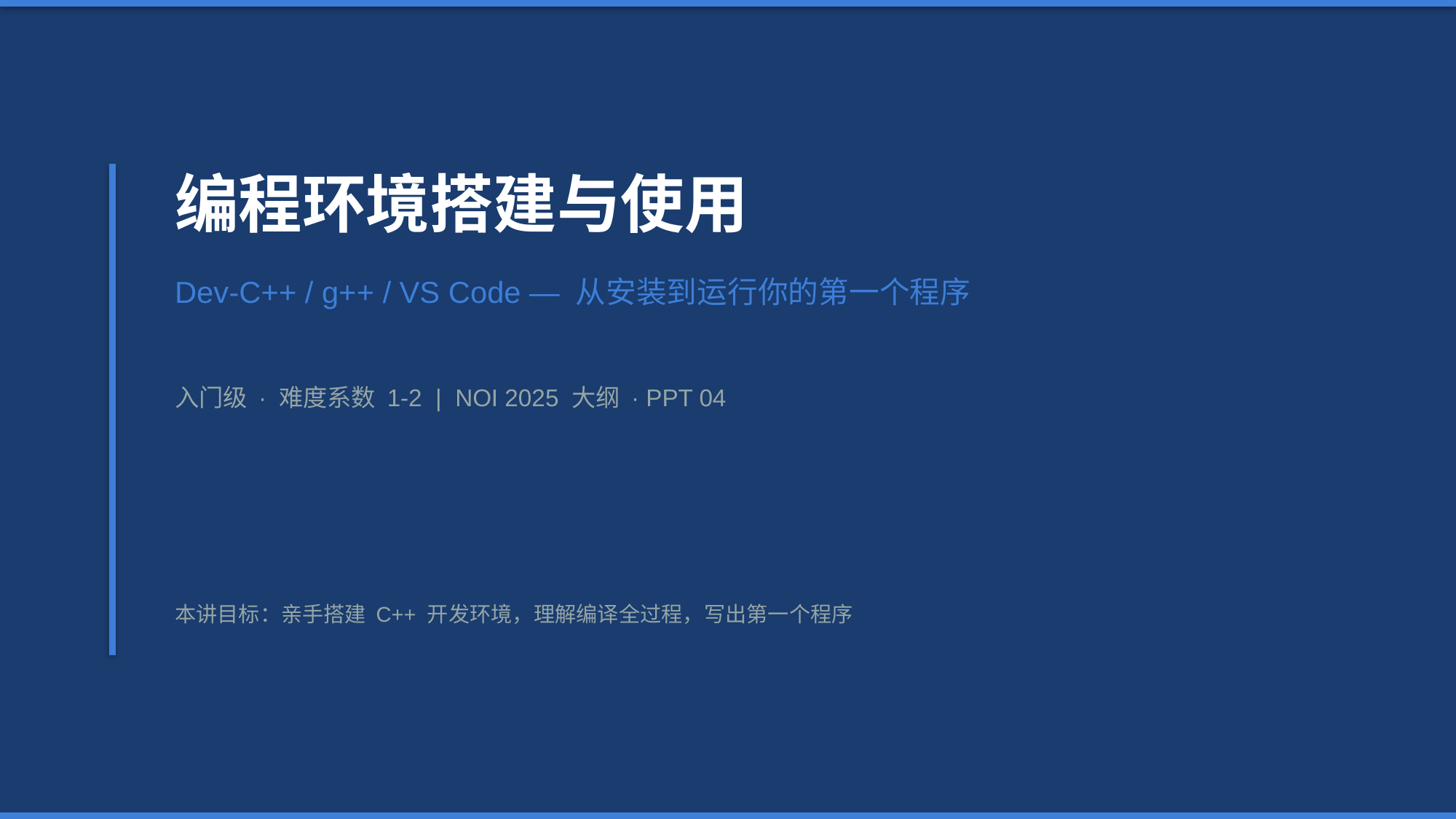

编程环境搭建与使用
Dev-C++ / g++ / VS Code — 从安装到运行你的第一个程序
入门级 · 难度系数 1-2  |  NOI 2025 大纲 · PPT 04
本讲目标：亲手搭建 C++ 开发环境，理解编译全过程，写出第一个程序